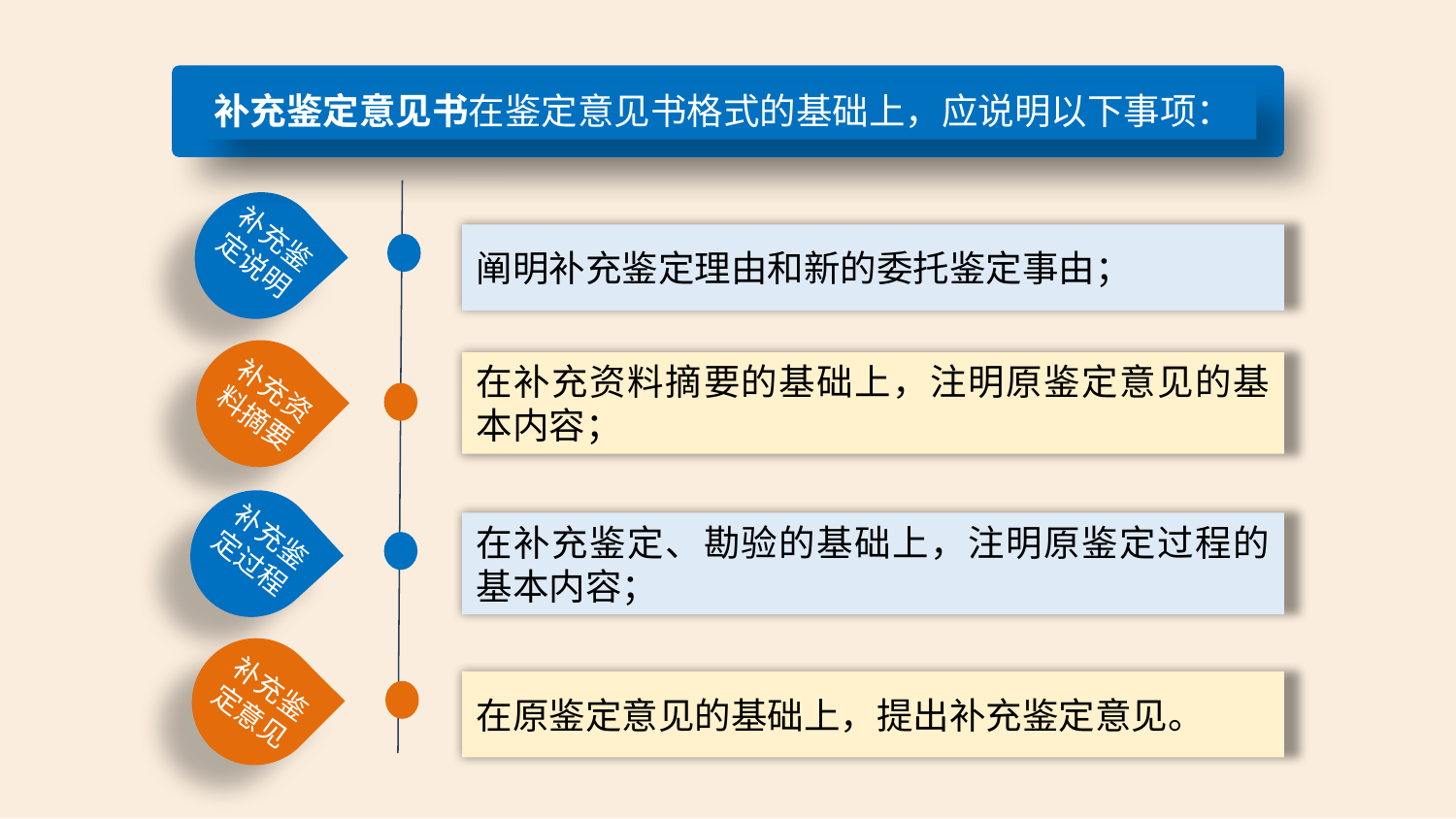

补充鉴定意见书在鉴定意见书格式的基础上，应说明以下事项：

补充鉴定说明
阐明补充鉴定理由和新的委托鉴定事由；

补充资料摘要
在补充资料摘要的基础上，注明原鉴定意见的基本内容；

补充鉴定过程
在补充鉴定、勘验的基础上，注明原鉴定过程的基本内容；

补充鉴定意见
在原鉴定意见的基础上，提出补充鉴定意见。